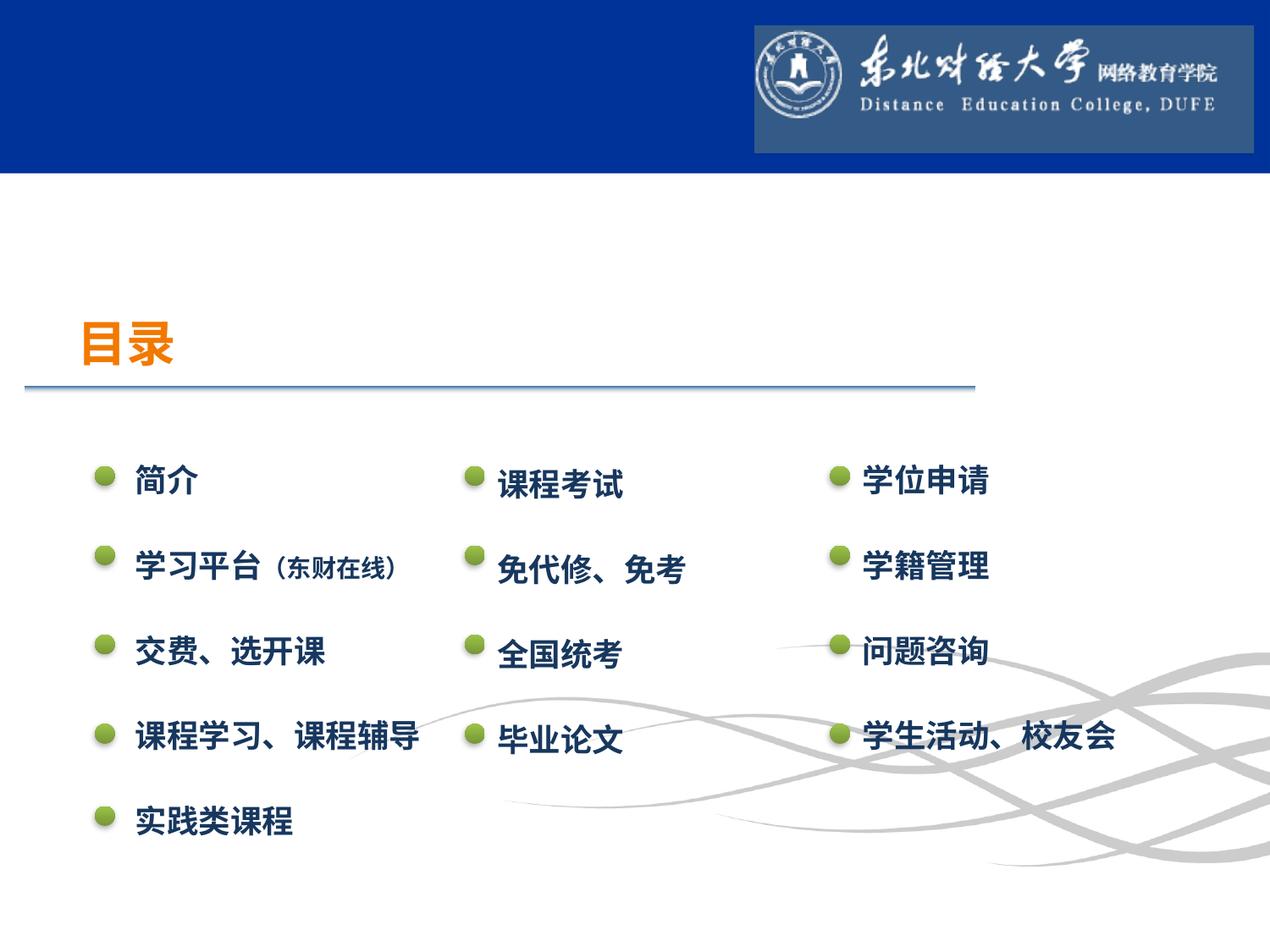

目录

简介
学习平台（东财在线）
交费、选开课
课程学习、课程辅导
实践类课程
学位申请
学籍管理
问题咨询
学生活动、校友会
课程考试
免代修、免考
全国统考
毕业论文